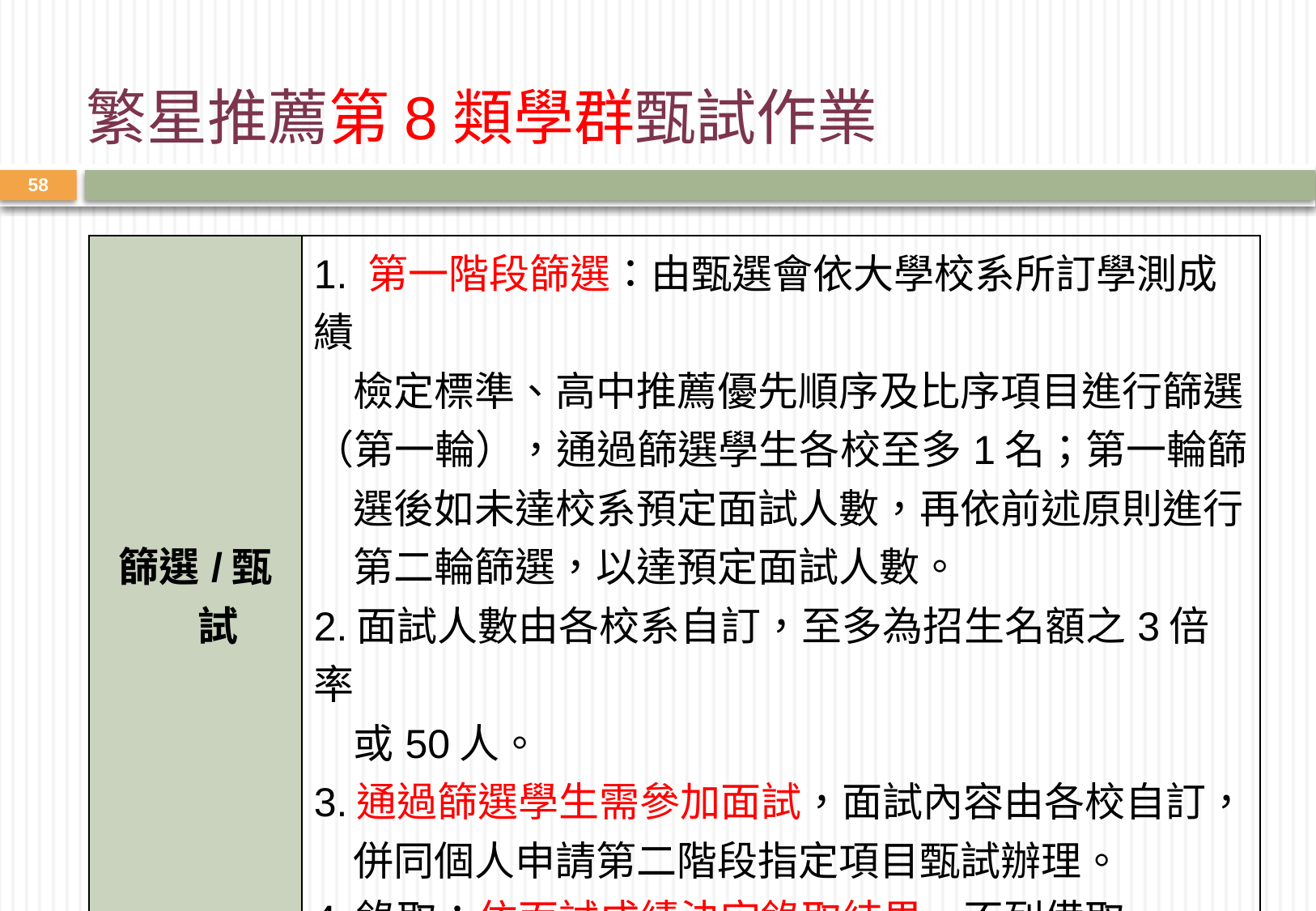

繁星推薦第8類學群甄試作業
58
| 篩選/甄試 | 1. 第一階段篩選：由甄選會依大學校系所訂學測成績 檢定標準、高中推薦優先順序及比序項目進行篩選 （第一輪），通過篩選學生各校至多1名；第一輪篩 選後如未達校系預定面試人數，再依前述原則進行 第二輪篩選，以達預定面試人數。 2.面試人數由各校系自訂，至多為招生名額之3倍率 或50人。 3.通過篩選學生需參加面試，面試內容由各校自訂， 併同個人申請第二階段指定項目甄試辦理。 4.錄取：依面試成績決定錄取結果，不列備取。 |
| --- | --- |